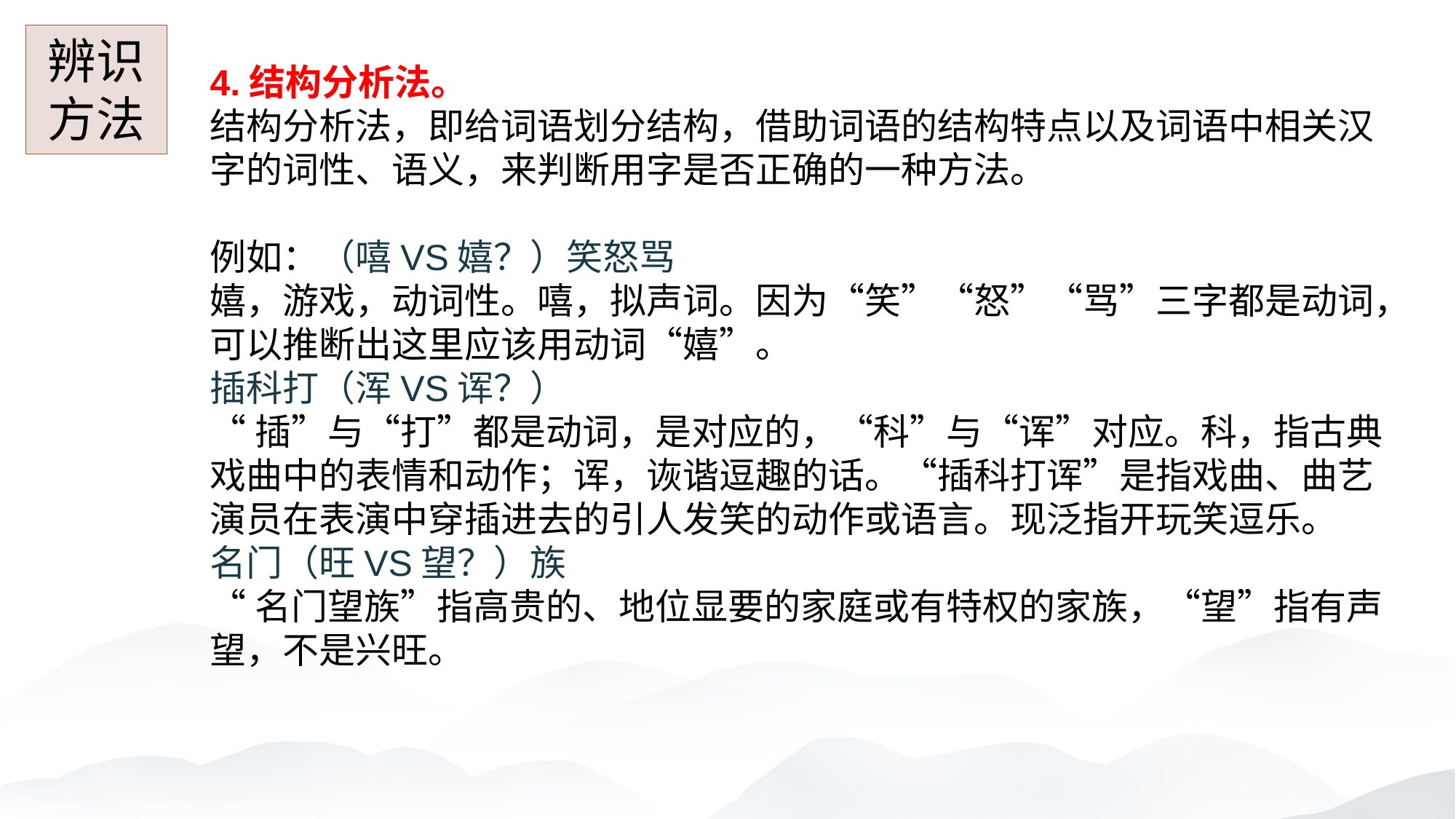

辨识方法
4.结构分析法。
结构分析法，即给词语划分结构，借助词语的结构特点以及词语中相关汉字的词性、语义，来判断用字是否正确的一种方法。

例如：（嘻VS嬉？）笑怒骂
嬉，游戏，动词性。嘻，拟声词。因为“笑”“怒”“骂”三字都是动词，可以推断出这里应该用动词“嬉”。
插科打（浑VS诨？）
“插”与“打”都是动词，是对应的，“科”与“诨”对应。科，指古典戏曲中的表情和动作；诨，诙谐逗趣的话。“插科打诨”是指戏曲、曲艺演员在表演中穿插进去的引人发笑的动作或语言。现泛指开玩笑逗乐。
名门（旺VS望？）族
“名门望族”指高贵的、地位显要的家庭或有特权的家族，“望”指有声望，不是兴旺。